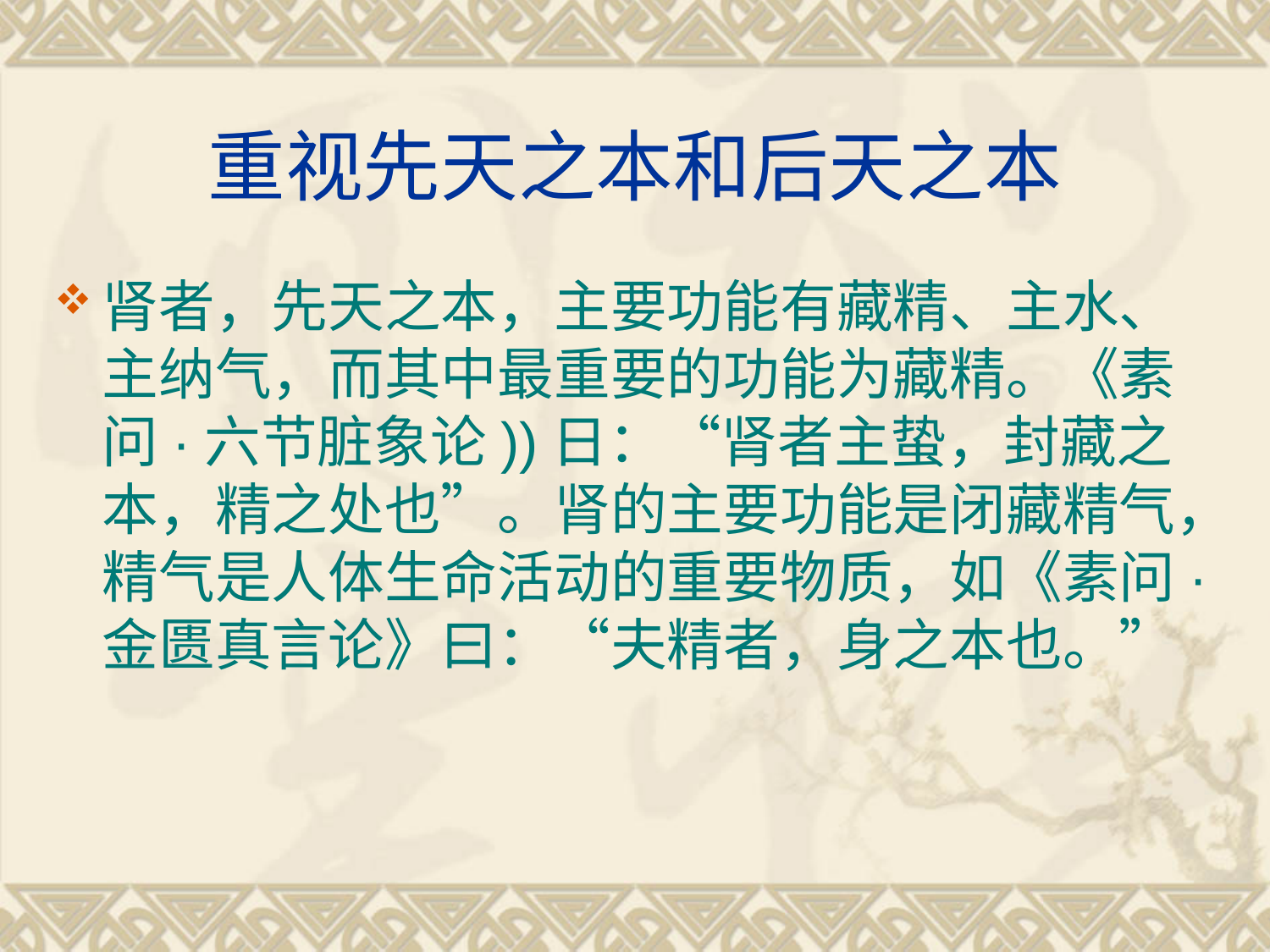

# 重视先天之本和后天之本
肾者，先天之本，主要功能有藏精、主水、主纳气，而其中最重要的功能为藏精。《素问·六节脏象论))日：“肾者主蛰，封藏之本，精之处也”。肾的主要功能是闭藏精气，精气是人体生命活动的重要物质，如《素问·金匮真言论》曰：“夫精者，身之本也。”